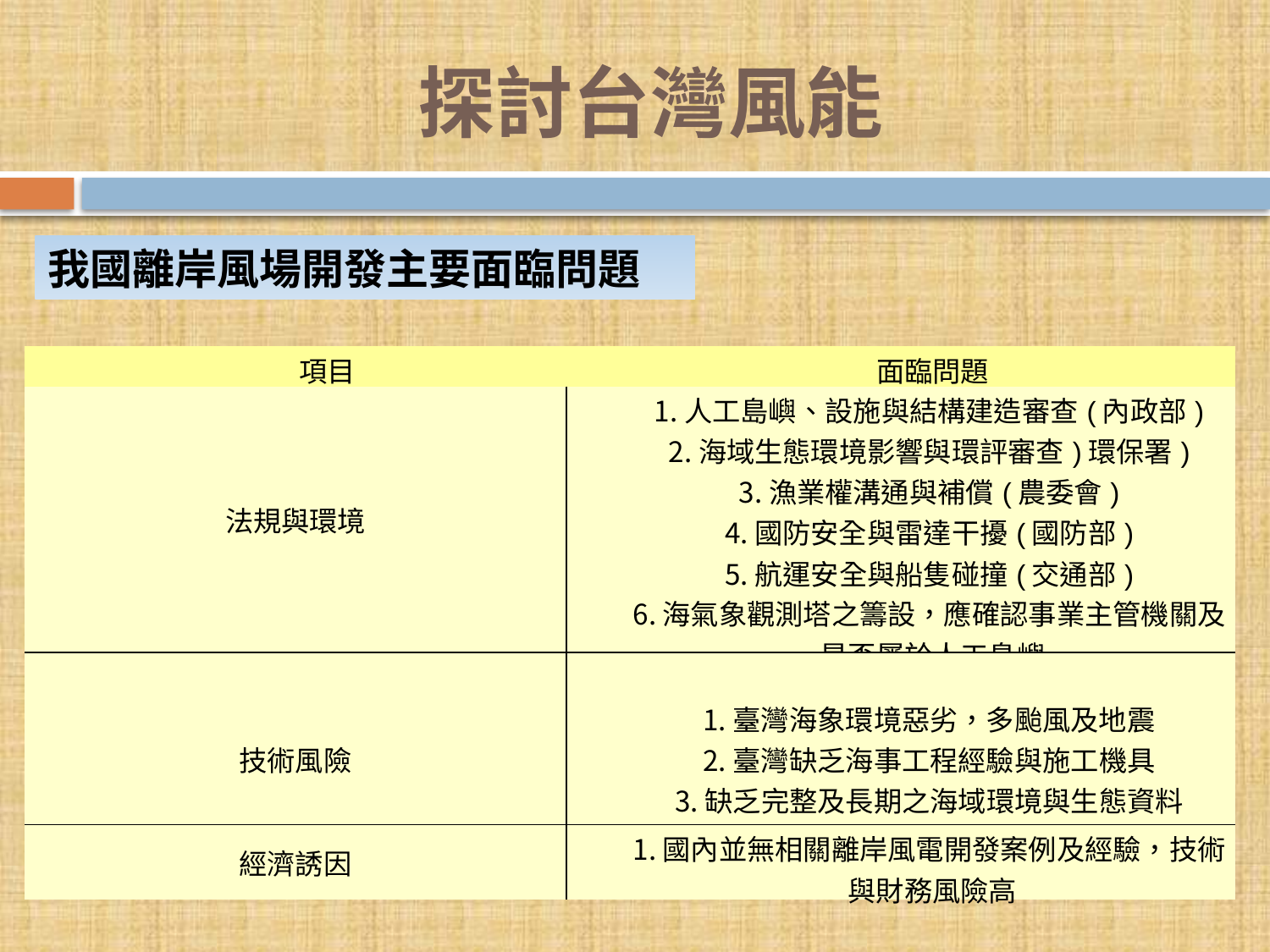

# 探討台灣風能
我國離岸風場開發主要面臨問題
| 項目 |  | 面臨問題 |
| --- | --- | --- |
| 法規與環境 |  | 人工島嶼、設施與結構建造審查(內政部) 海域生態環境影響與環評審查)環保署) 漁業權溝通與補償(農委會) 國防安全與雷達干擾(國防部) 航運安全與船隻碰撞(交通部) 海氣象觀測塔之籌設，應確認事業主管機關及是否屬於人工島嶼 |
|  |  |  |
| 技術風險 |  | 臺灣海象環境惡劣，多颱風及地震 臺灣缺乏海事工程經驗與施工機具 缺乏完整及長期之海域環境與生態資料 |
| 經濟誘因 |  | 國內並無相關離岸風電開發案例及經驗，技術與財務風險高 |